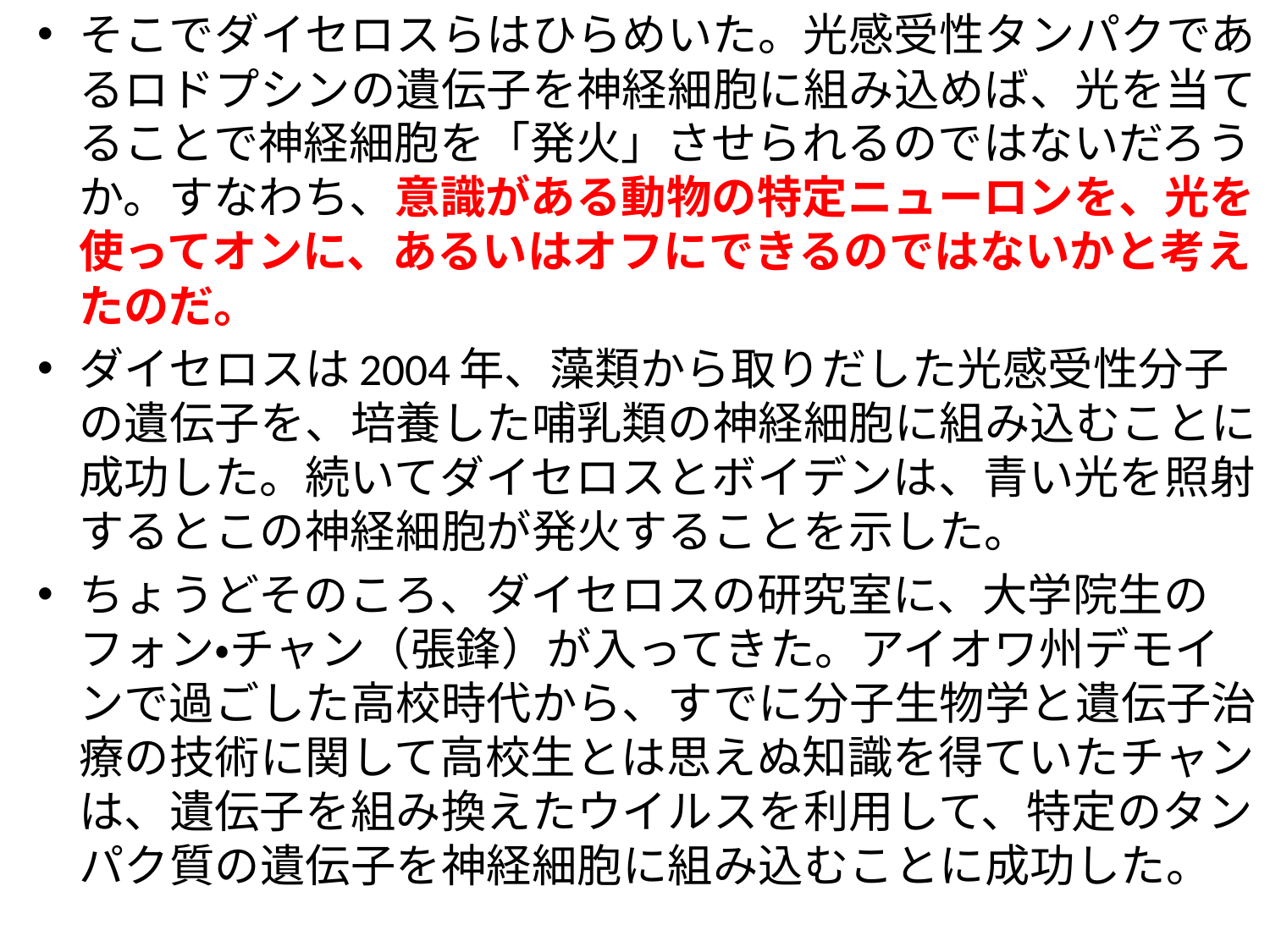

そこでダイセロスらはひらめいた。光感受性タンパクであるロドプシンの遺伝子を神経細胞に組み込めば、光を当てることで神経細胞を「発火」させられるのではないだろうか。すなわち、意識がある動物の特定ニューロンを、光を使ってオンに、あるいはオフにできるのではないかと考えたのだ。
ダイセロスは2004年、藻類から取りだした光感受性分子の遺伝子を、培養した哺乳類の神経細胞に組み込むことに成功した。続いてダイセロスとボイデンは、青い光を照射するとこの神経細胞が発火することを示した。
ちょうどそのころ、ダイセロスの研究室に、大学院生のフォン・チャン（張鋒）が入ってきた。アイオワ州デモインで過ごした高校時代から、すでに分子生物学と遺伝子治療の技術に関して高校生とは思えぬ知識を得ていたチャンは、遺伝子を組み換えたウイルスを利用して、特定のタンパク質の遺伝子を神経細胞に組み込むことに成功した。